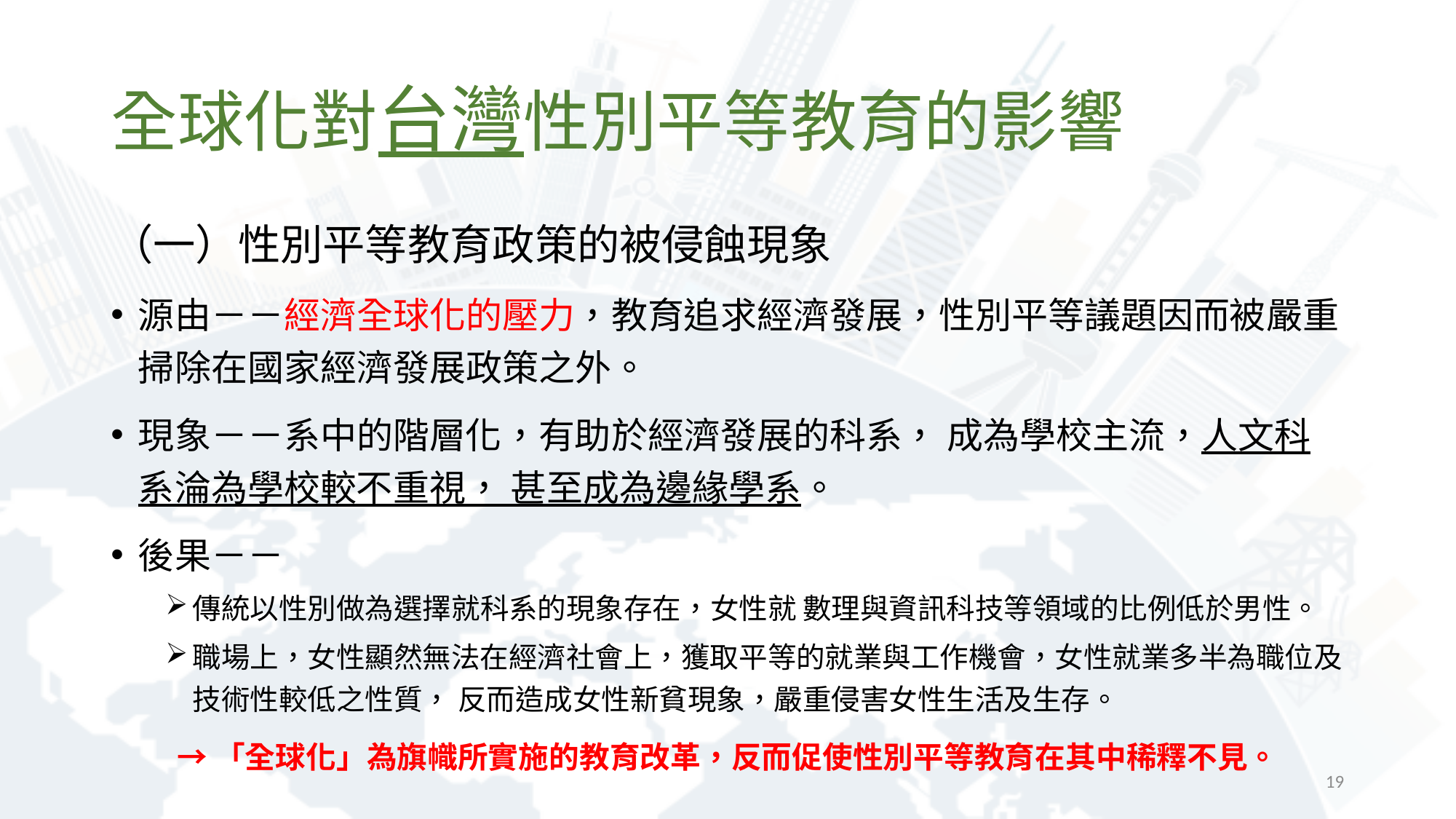

# 全球化對台灣性別平等教育的影響
（一）性別平等教育政策的被侵蝕現象
源由－－經濟全球化的壓力，教育追求經濟發展，性別平等議題因而被嚴重掃除在國家經濟發展政策之外。
現象－－系中的階層化，有助於經濟發展的科系， 成為學校主流，人文科系淪為學校較不重視， 甚至成為邊緣學系。
後果－－
傳統以性別做為選擇就科系的現象存在，女性就 數理與資訊科技等領域的比例低於男性。
職場上，女性顯然無法在經濟社會上，獲取平等的就業與工作機會，女性就業多半為職位及技術性較低之性質， 反而造成女性新貧現象，嚴重侵害女性生活及生存。
→「全球化」為旗幟所實施的教育改革，反而促使性別平等教育在其中稀釋不見。
19